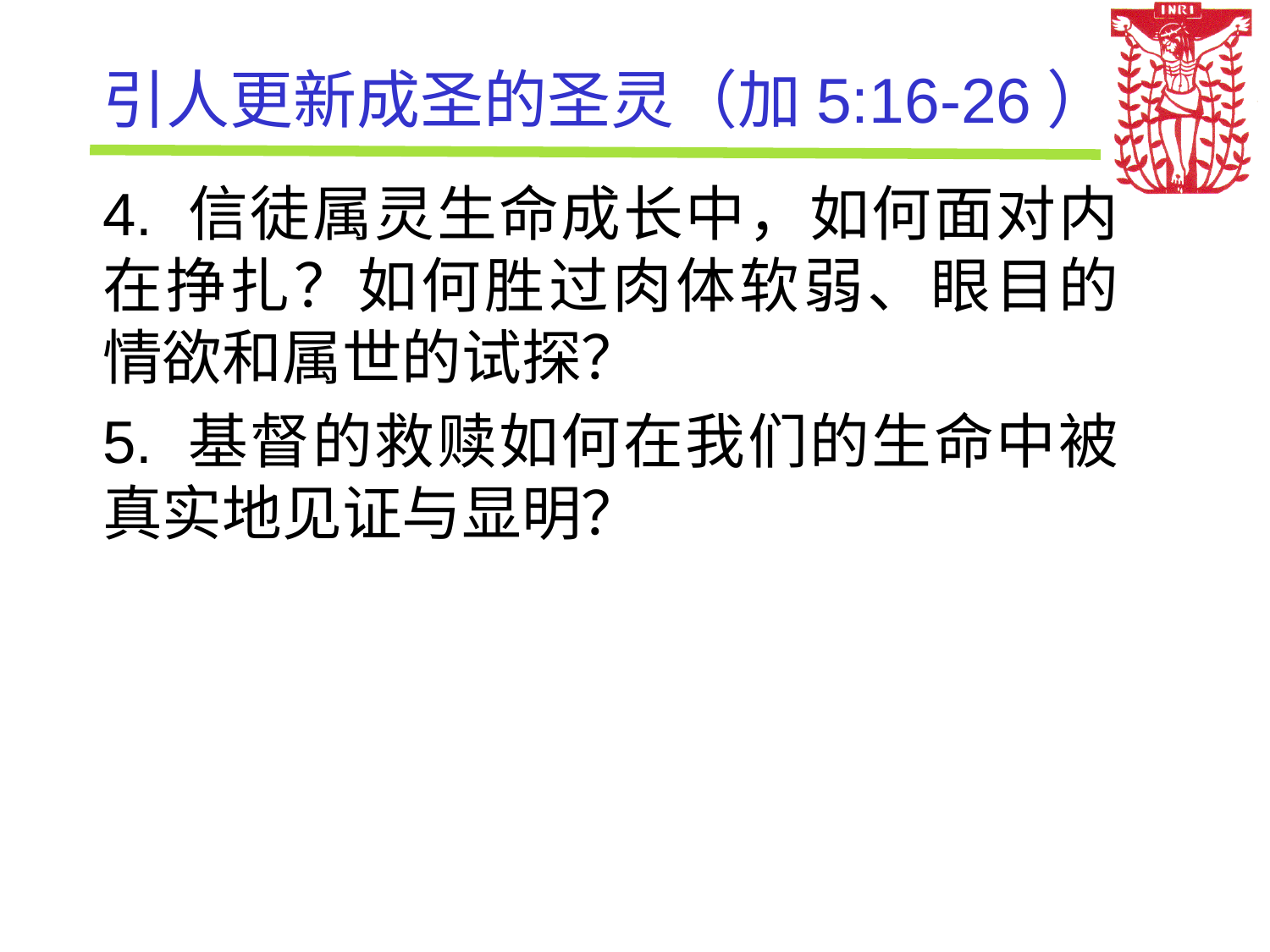

# 引人更新成圣的圣灵（加5:16-26）
4. 信徒属灵生命成长中，如何面对内在挣扎？如何胜过肉体软弱、眼目的情欲和属世的试探？
5. 基督的救赎如何在我们的生命中被真实地见证与显明？